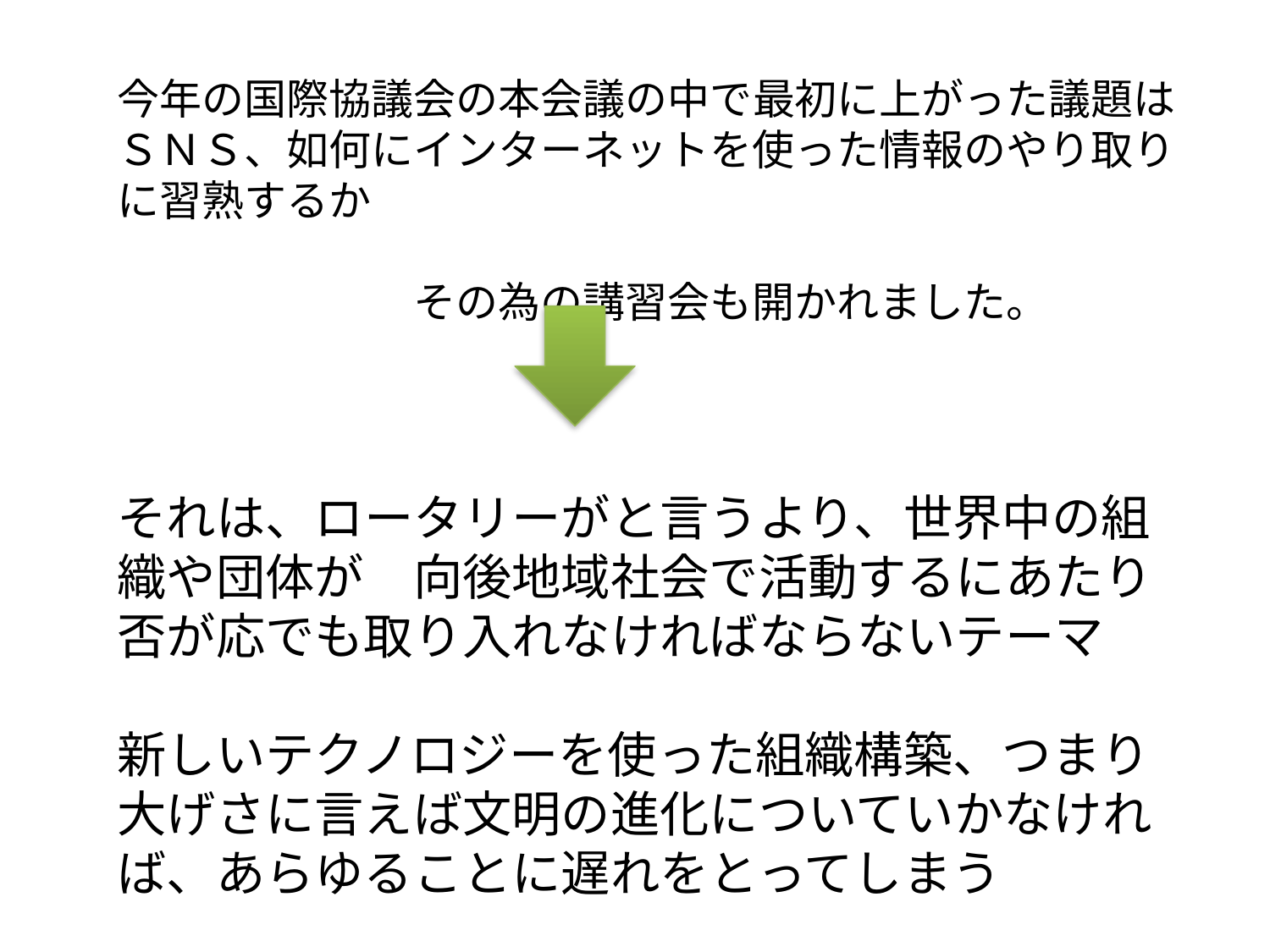

今年の国際協議会の本会議の中で最初に上がった議題はＳＮＳ、如何にインターネットを使った情報のやり取りに習熟するか

　　　　　　　その為の講習会も開かれました。

それは、ロータリーがと言うより、世界中の組織や団体が　向後地域社会で活動するにあたり否が応でも取り入れなければならないテーマ

新しいテクノロジーを使った組織構築、つまり大げさに言えば文明の進化についていかなければ、あらゆることに遅れをとってしまう